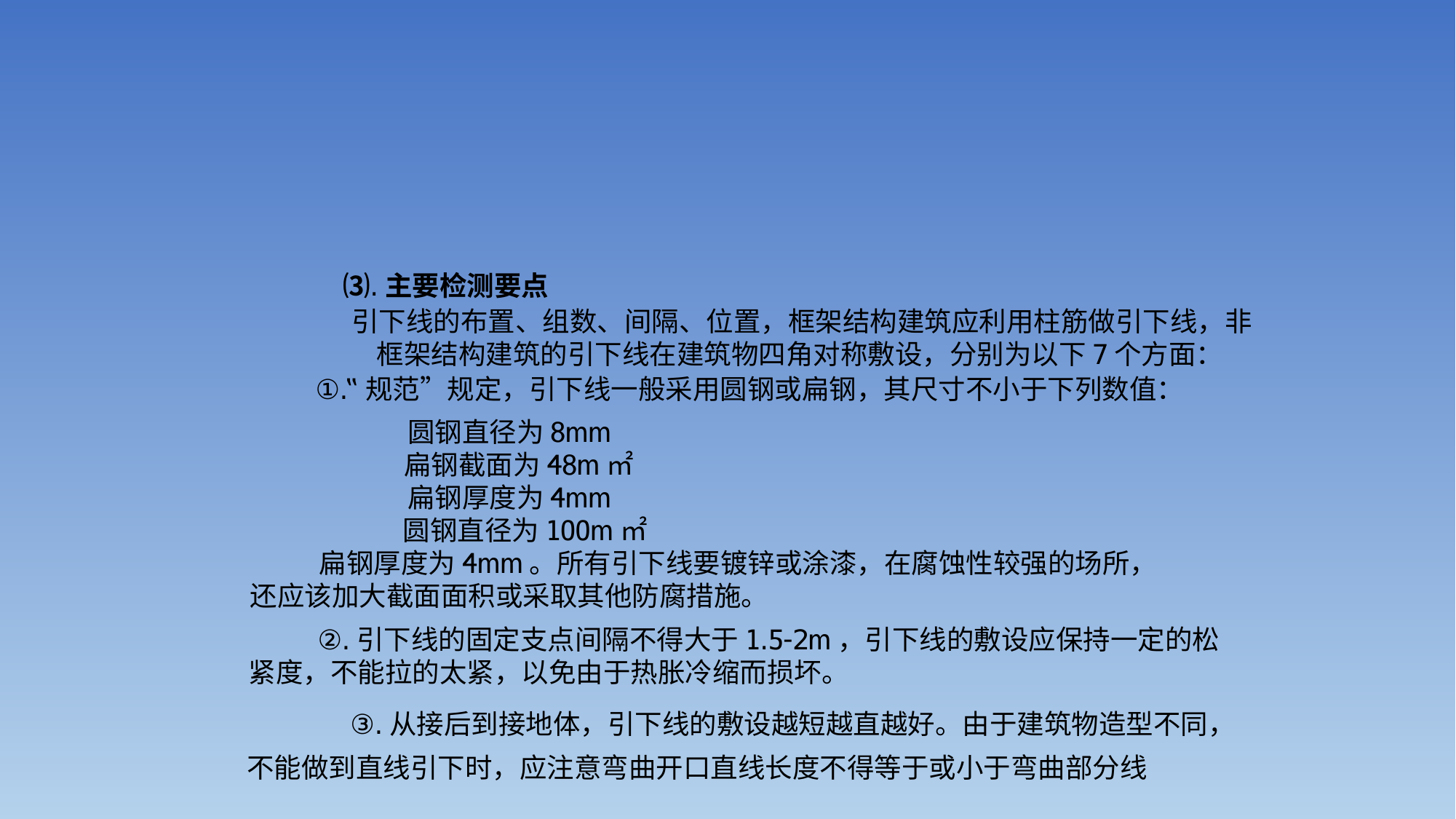

#

⑶.主要检测要点
引下线的布置、组数、间隔、位置，框架结构建筑应利用柱筋做引下线，非
   框架结构建筑的引下线在建筑物四角对称敷设，分别为以下7个方面：
①.“规范”规定，引下线一般采用圆钢或扁钢，其尺寸不小于下列数值：
圆钢直径为8mm
  扁钢截面为48m㎡
扁钢厚度为4mm
    圆钢直径为100m㎡
                                                                         扁钢厚度为4mm。所有引下线要镀锌或涂漆，在腐蚀性较强的场所，
还应该加大截面面积或采取其他防腐措施。
②.引下线的固定支点间隔不得大于1.5-2m，引下线的敷设应保持一定的松

紧度，不能拉的太紧，以免由于热胀冷缩而损坏。
③.从接后到接地体，引下线的敷设越短越直越好。由于建筑物造型不同，
不能做到直线引下时，应注意弯曲开口直线长度不得等于或小于弯曲部分线